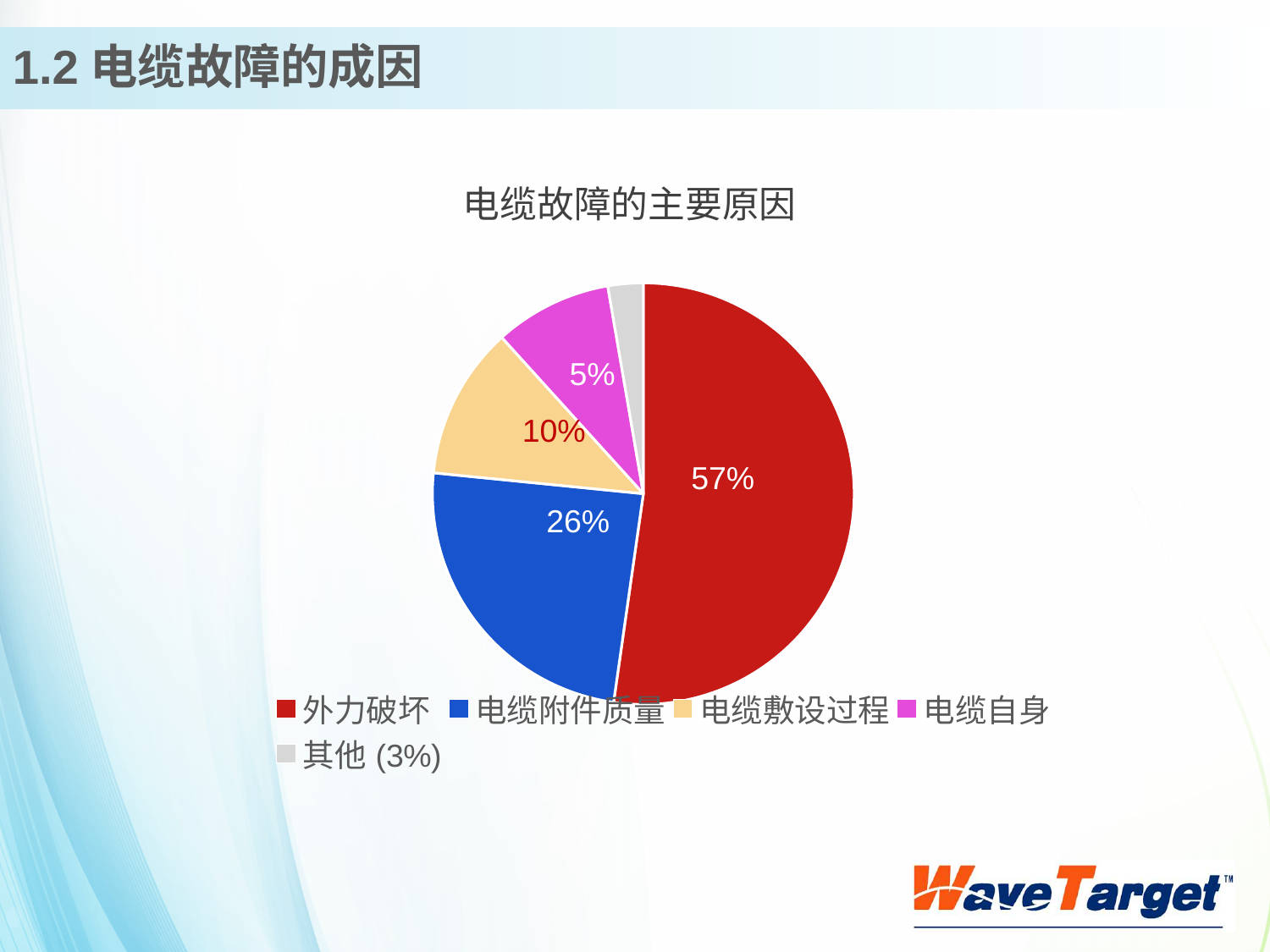

1.2电缆故障的成因
电缆故障的主要原因

### Chart

| Category | 销售额 |
|---|---|
| 外力破坏 | 0.58 |
| 电缆附件质量 | 0.27 |
| 电缆敷设过程 | 0.13 |
| 电缆自身 | 0.1 |
| 其他(3%) | 0.03 |
5%
10%
57%
26%